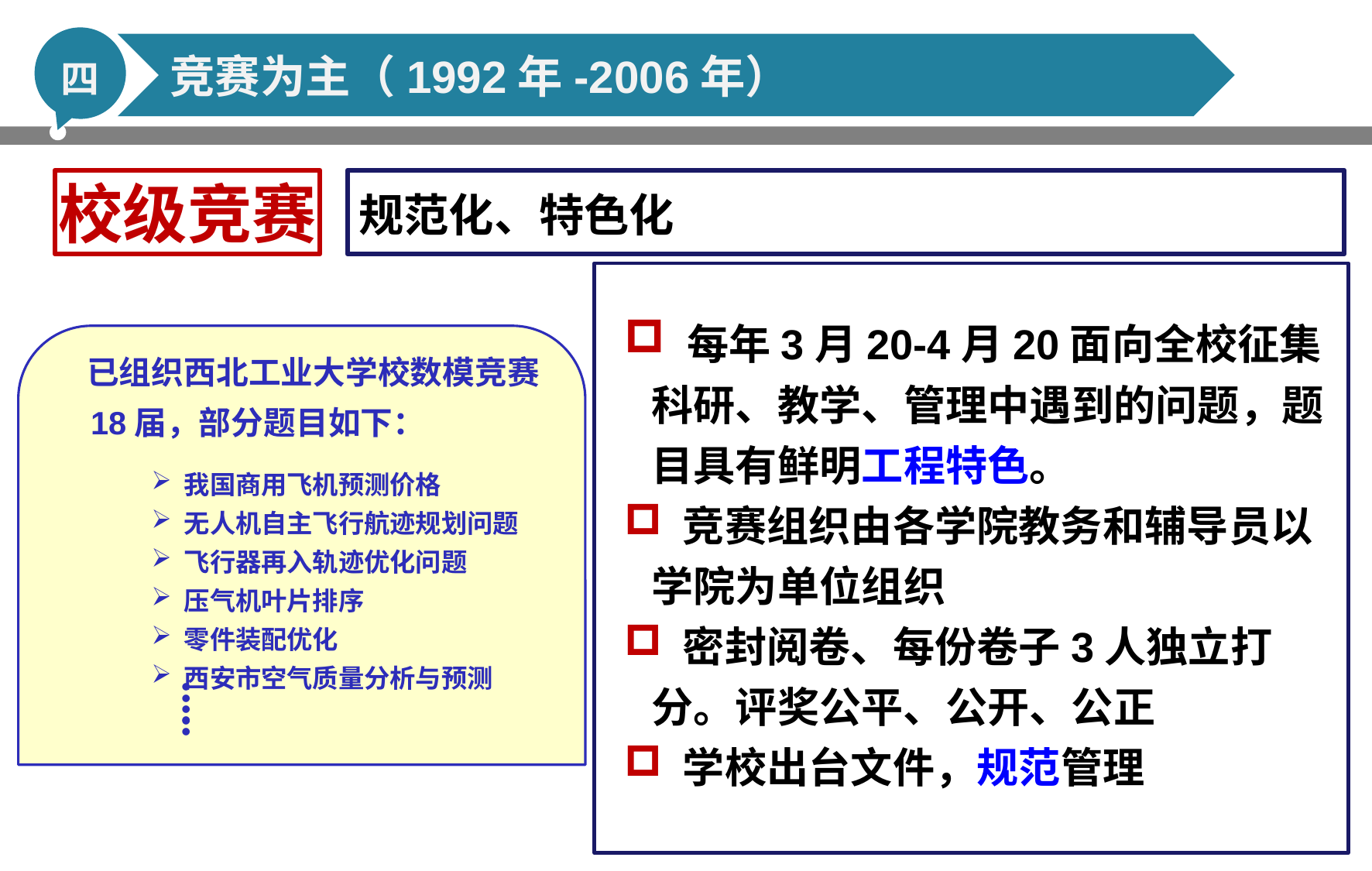

四
竞赛为主（1992年-2006年）

规范化、特色化
校级竞赛

 每年3月20-4月20面向全校征集科研、教学、管理中遇到的问题，题目具有鲜明工程特色。
 竞赛组织由各学院教务和辅导员以学院为单位组织
 密封阅卷、每份卷子3人独立打分。评奖公平、公开、公正
 学校出台文件，规范管理

   已组织西北工业大学校数模竞赛18届，部分题目如下：
 我国商用飞机预测价格
 无人机自主飞行航迹规划问题
 飞行器再入轨迹优化问题
 压气机叶片排序
 零件装配优化
 西安市空气质量分析与预测